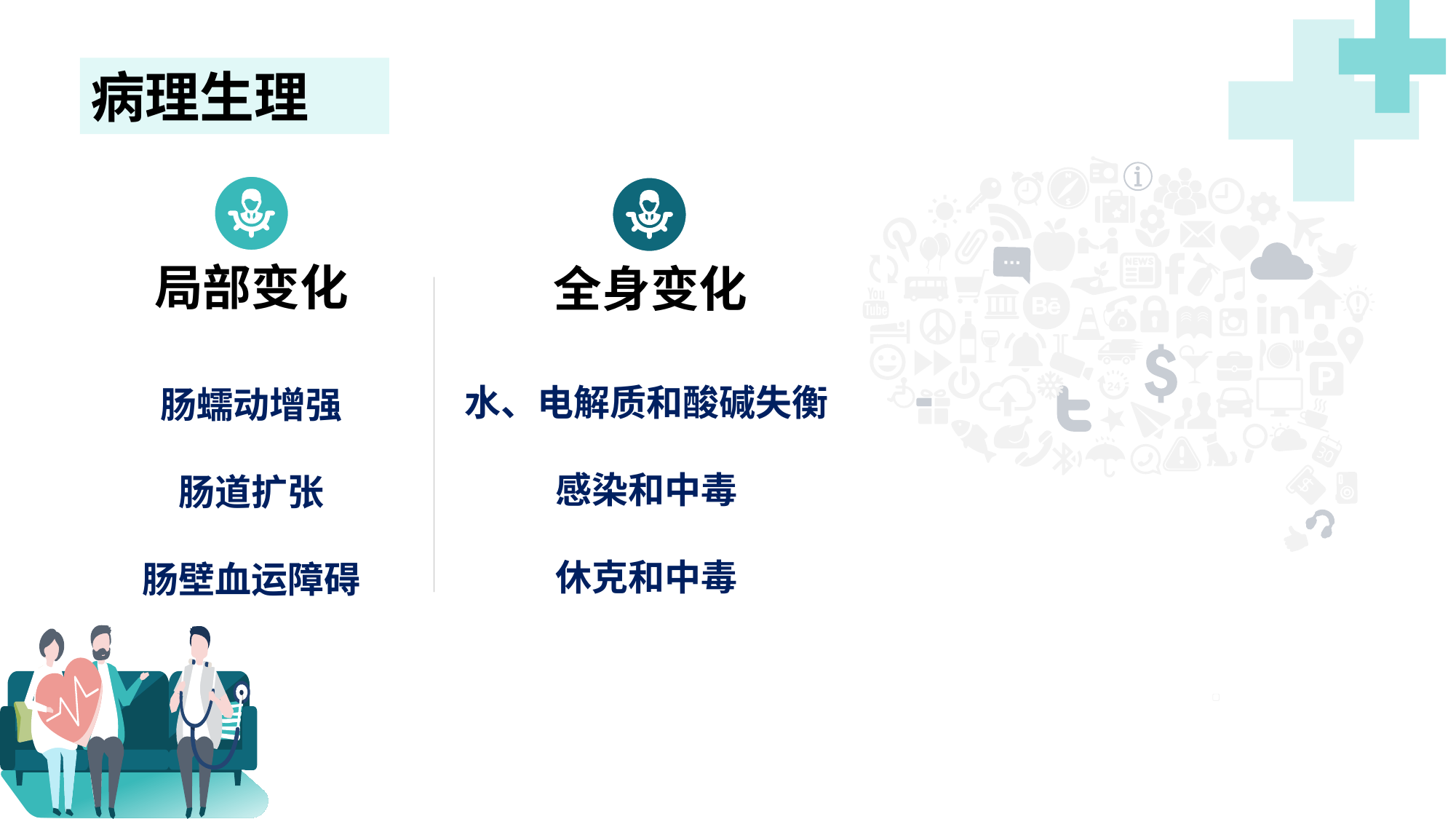

病理生理

局部变化

全身变化
水、电解质和酸碱失衡
感染和中毒
休克和中毒
肠蠕动增强
肠道扩张
肠壁血运障碍